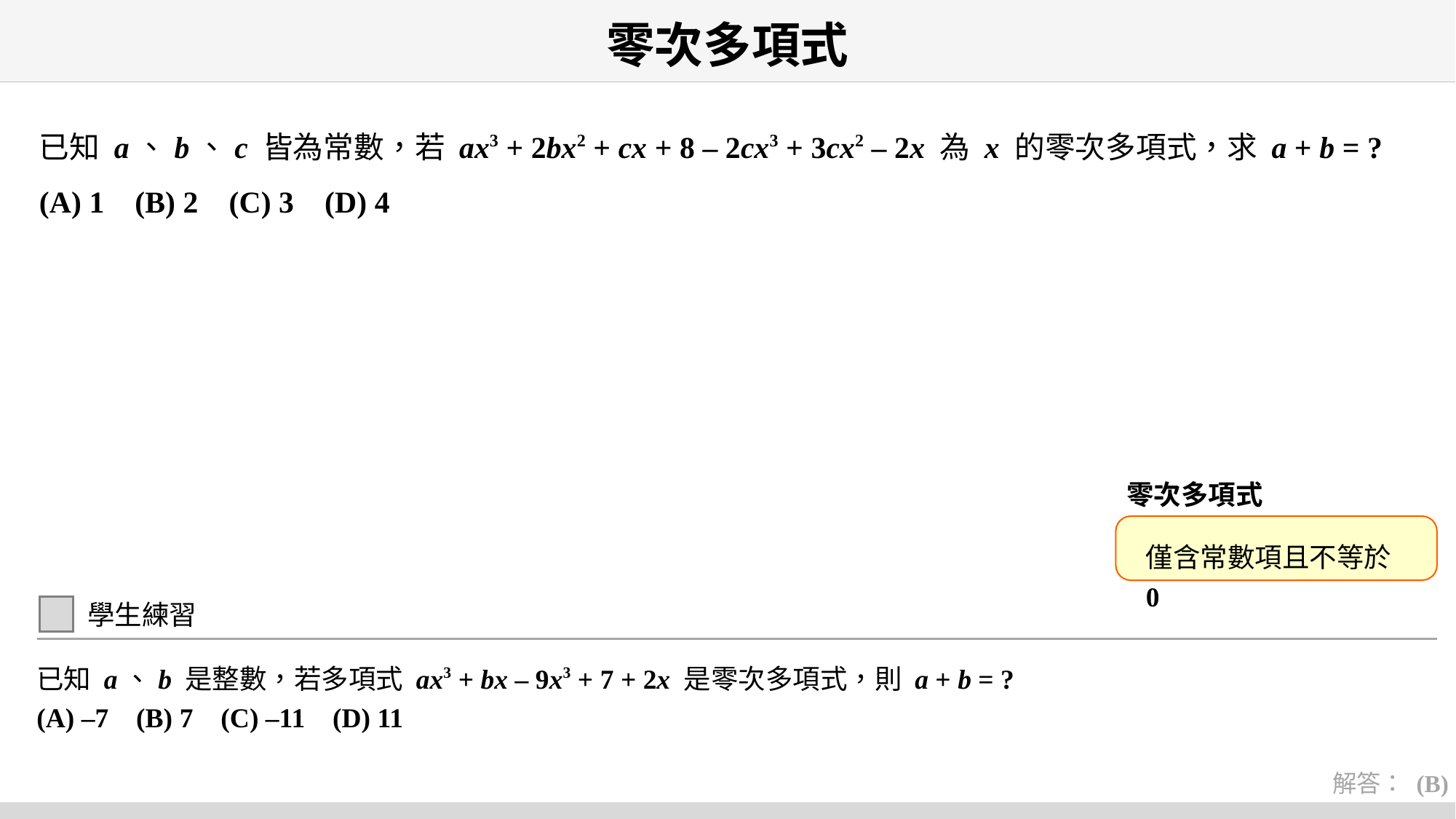

# 零次多項式
已知 a、b、c 皆為常數，若 ax3 + 2bx2 + cx + 8 – 2cx3 + 3cx2 – 2x 為 x 的零次多項式，求 a + b = ?
(A) 1    (B) 2    (C) 3    (D) 4
零次多項式
僅含常數項且不等於 0
學生練習

已知 a、b 是整數，若多項式 ax3 + bx – 9x3 + 7 + 2x 是零次多項式，則 a + b = ?
(A) –7    (B) 7    (C) –11    (D) 11
解答： (B)